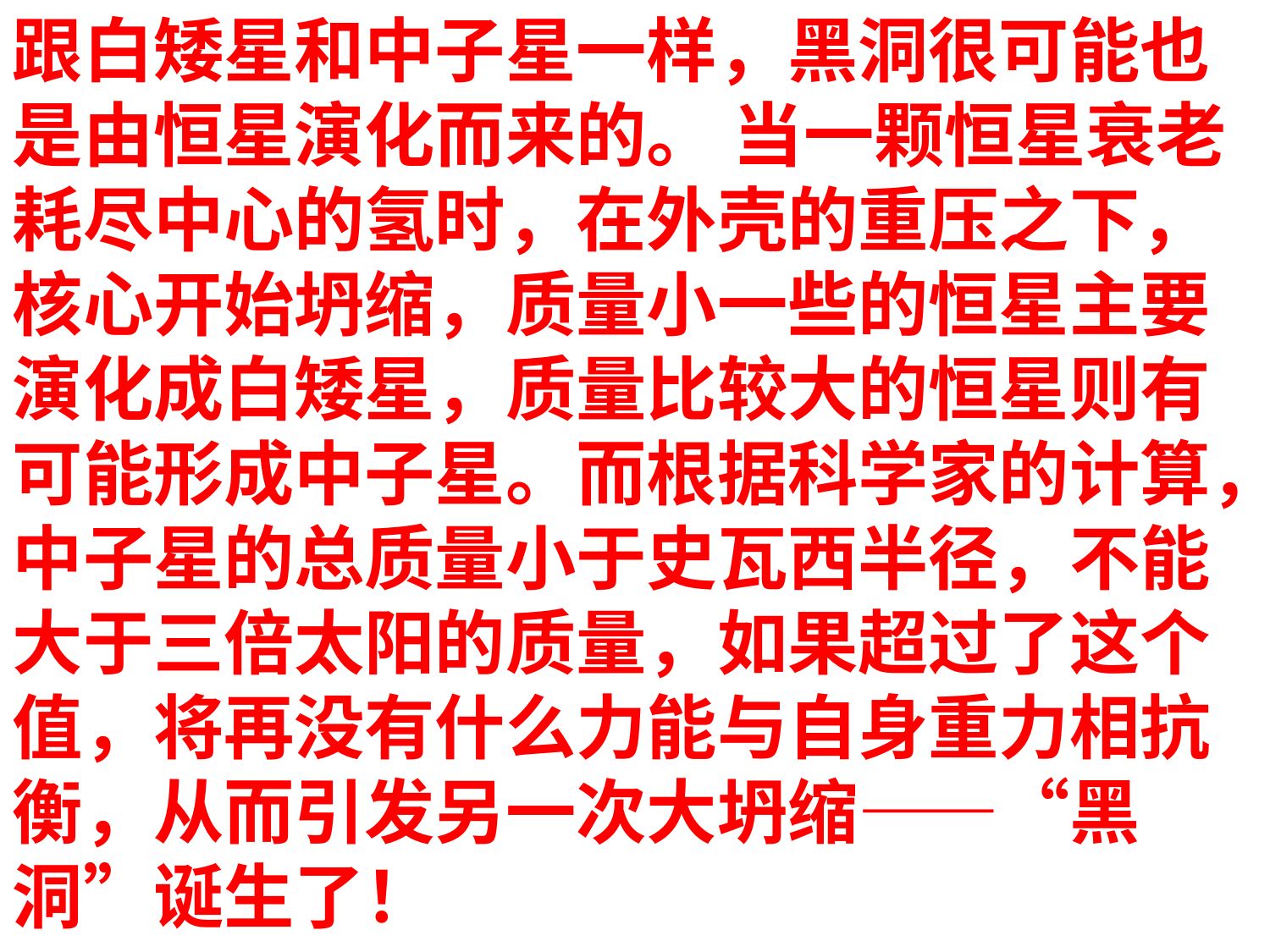

跟白矮星和中子星一样，黑洞很可能也是由恒星演化而来的。 当一颗恒星衰老耗尽中心的氢时，在外壳的重压之下，核心开始坍缩，质量小一些的恒星主要演化成白矮星，质量比较大的恒星则有可能形成中子星。而根据科学家的计算，中子星的总质量小于史瓦西半径，不能大于三倍太阳的质量，如果超过了这个值，将再没有什么力能与自身重力相抗衡，从而引发另一次大坍缩——“黑洞”诞生了！